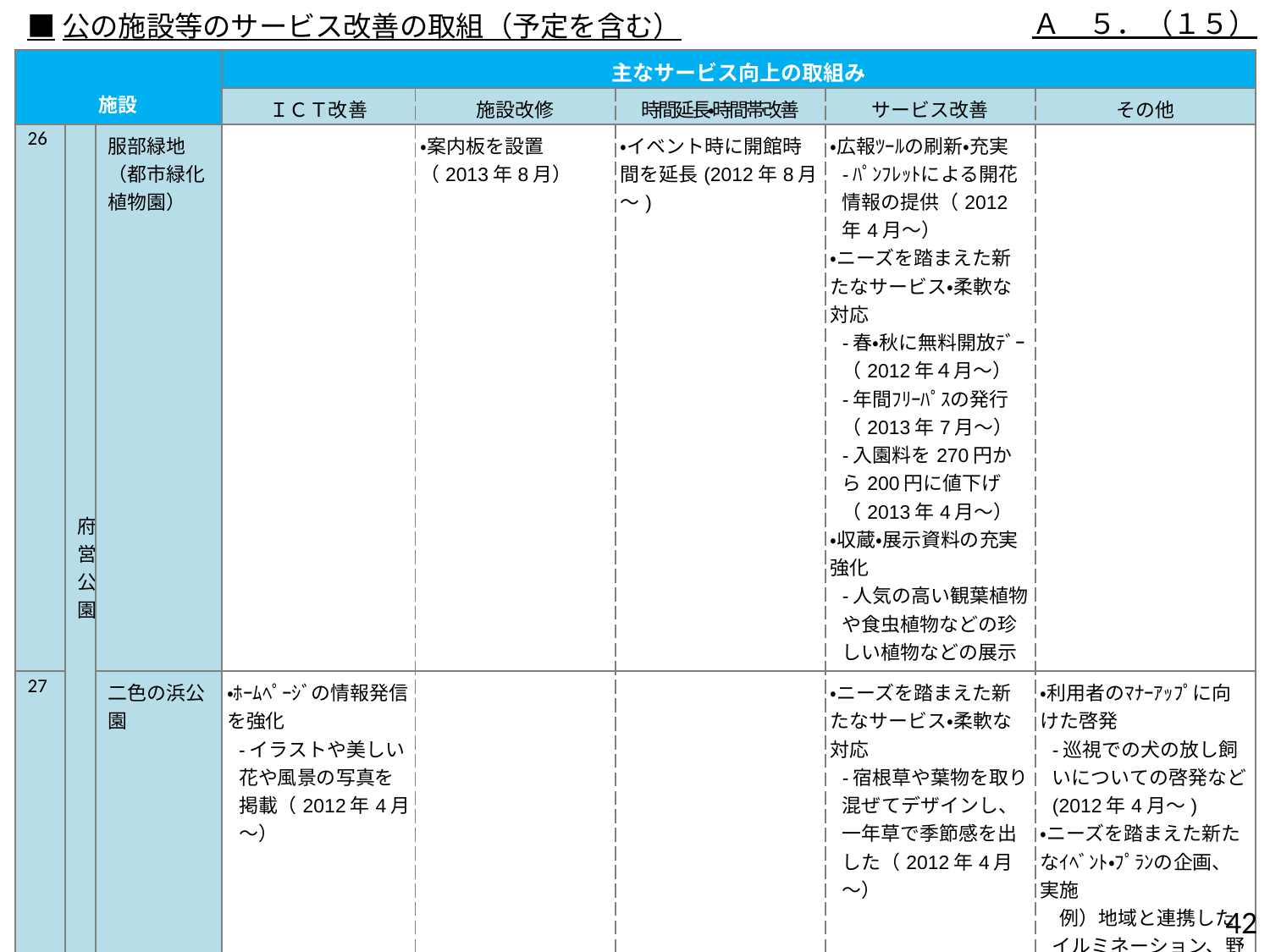

Ａ　５．（１５）
■公の施設等のサービス改善の取組（予定を含む）
| 施設 |  |  | 主なサービス向上の取組み |  |  |  |  |
| --- | --- | --- | --- | --- | --- | --- | --- |
|  |  |  | ＩＣＴ改善 | 施設改修 | 時間延長・時間帯改善 | サービス改善 | その他 |
| 26 | 府営公園 | 服部緑地 （都市緑化植物園） |  | ・案内板を設置（2013年8月） | ・イベント時に開館時間を延長(2012年8月～) | ・広報ﾂｰﾙの刷新・充実 -ﾊﾟﾝﾌﾚｯﾄによる開花情報の提供（2012年4月～） ・ニーズを踏まえた新たなサービス・柔軟な対応 -春・秋に無料開放ﾃﾞｰ（2012年４月～） -年間ﾌﾘｰﾊﾟｽの発行（2013年7月～） -入園料を270円から200円に値下げ（2013年4月～） ・収蔵・展示資料の充実強化 -人気の高い観葉植物や食虫植物などの珍しい植物などの展示を増やす。（ﾍﾞｺﾞﾆｱ展、ｱﾅﾅｽ展、食虫植物園など）（2014年3月完了） |  |
| 27 |  | 二色の浜公園 | ・ﾎｰﾑﾍﾟｰｼﾞの情報発信を強化 -イラストや美しい花や風景の写真を掲載（2012年4月～） |  |  | ・ニーズを踏まえた新たなサービス・柔軟な対応 -宿根草や葉物を取り混ぜてデザインし、一年草で季節感を出した（2012年4月～） | ・利用者のﾏﾅｰｱｯﾌﾟに向けた啓発 -巡視での犬の放し飼いについての啓発など(2012年4月～) ・ニーズを踏まえた新たなｲﾍﾞﾝﾄ・ﾌﾟﾗﾝの企画、実施 　例）地域と連携したイルミネーション、野外炉を活用した食のイベント、親子ふれあいスポーツ教室、自然学習会など |
42